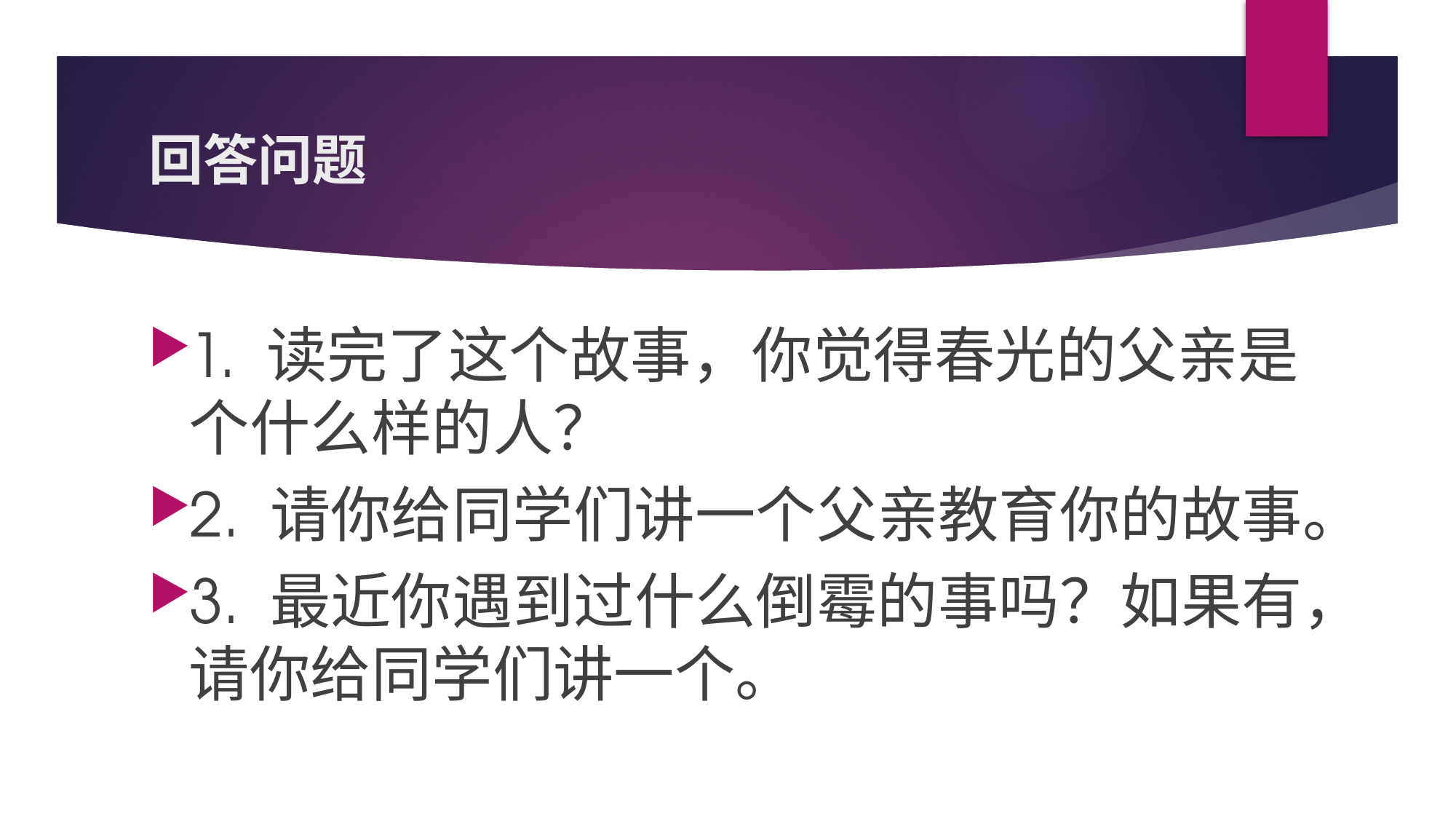

# 回答问题
1. 读完了这个故事，你觉得春光的父亲是个什么样的人？
2. 请你给同学们讲一个父亲教育你的故事。
3. 最近你遇到过什么倒霉的事吗？如果有，请你给同学们讲一个。